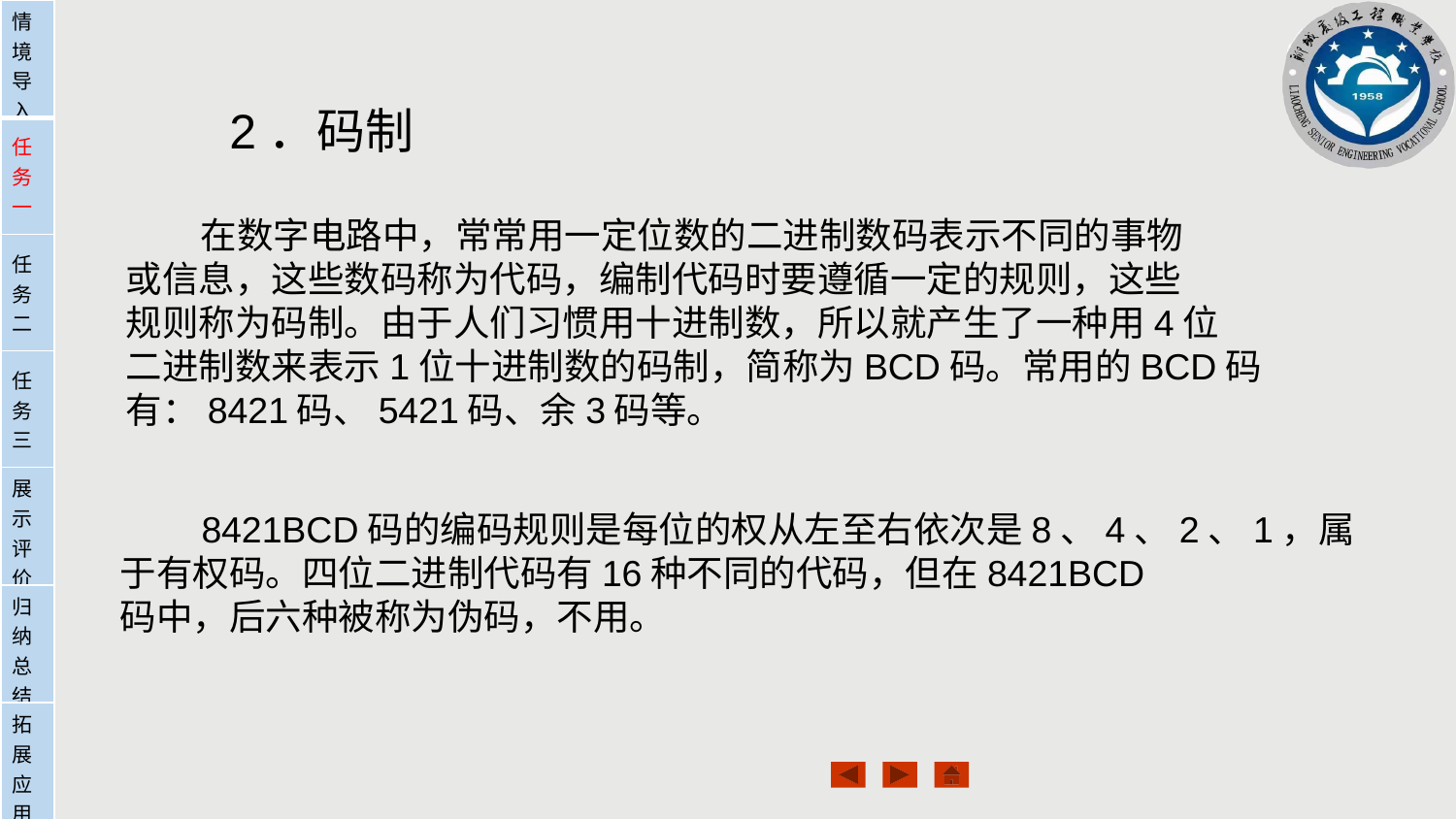

| 情境导入 |
| --- |
| 任务一 |
| 任务二 |
| 任务三 |
| 展示评价 |
| 归纳总结 |
| 拓展应用 |
2．码制
        在数字电路中，常常用一定位数的二进制数码表示不同的事物
或信息，这些数码称为代码，编制代码时要遵循一定的规则，这些
规则称为码制。由于人们习惯用十进制数，所以就产生了一种用4位
二进制数来表示1位十进制数的码制，简称为BCD码。常用的BCD码
有：8421码、5421码、余3码等。

        8421BCD码的编码规则是每位的权从左至右依次是8、4、2、1，属于有权码。四位二进制代码有16种不同的代码，但在8421BCD
码中，后六种被称为伪码，不用。